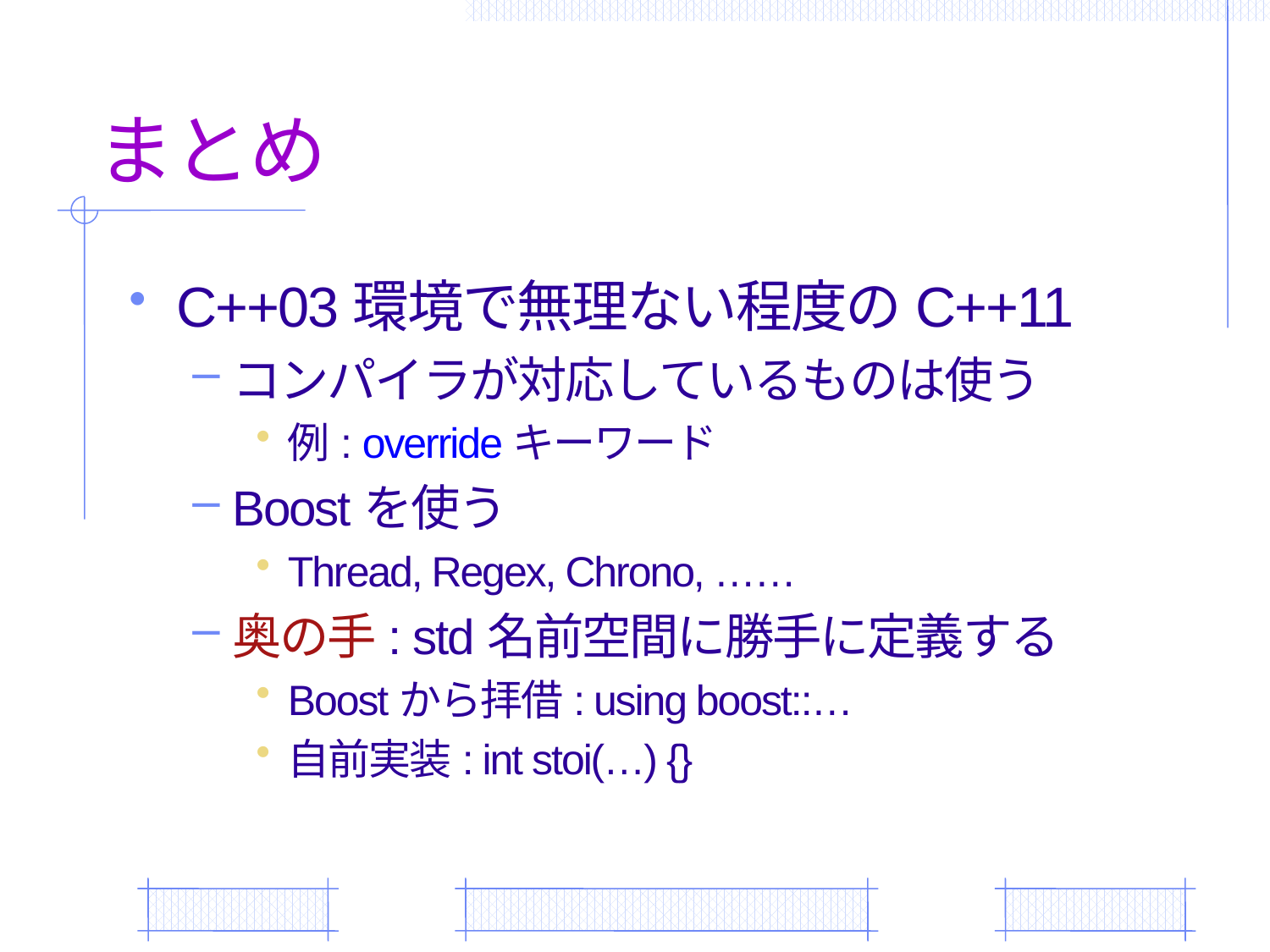

# まとめ
C++03環境で無理ない程度のC++11
コンパイラが対応しているものは使う
例: overrideキーワード
Boostを使う
Thread, Regex, Chrono, ……
奥の手: std名前空間に勝手に定義する
Boostから拝借: using boost::…
自前実装: int stoi(…) {}